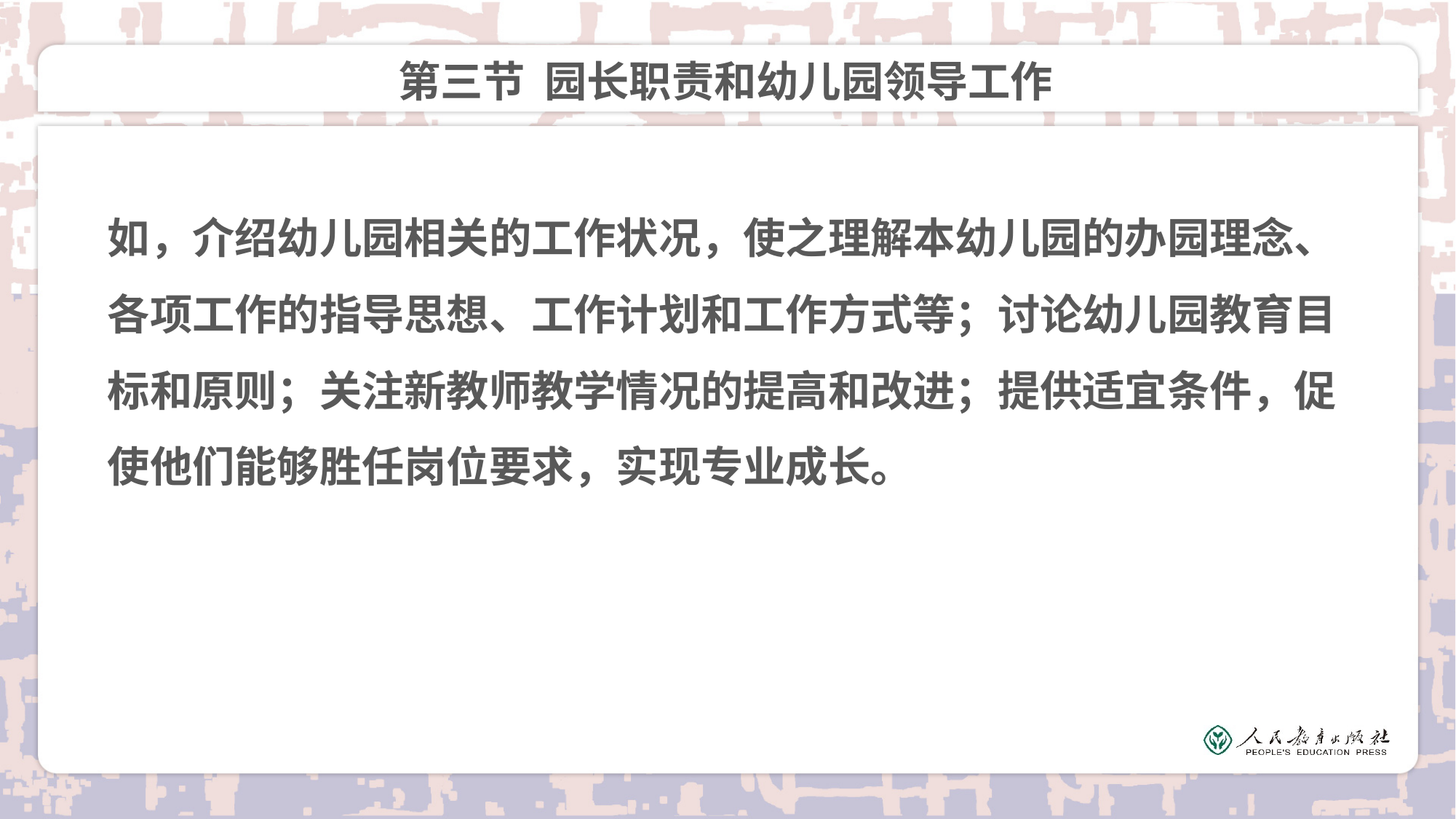

# 第三节  园长职责和幼儿园领导工作
如，介绍幼儿园相关的工作状况，使之理解本幼儿园的办园理念、各项工作的指导思想、工作计划和工作方式等；讨论幼儿园教育目标和原则；关注新教师教学情况的提高和改进；提供适宜条件，促使他们能够胜任岗位要求，实现专业成长。